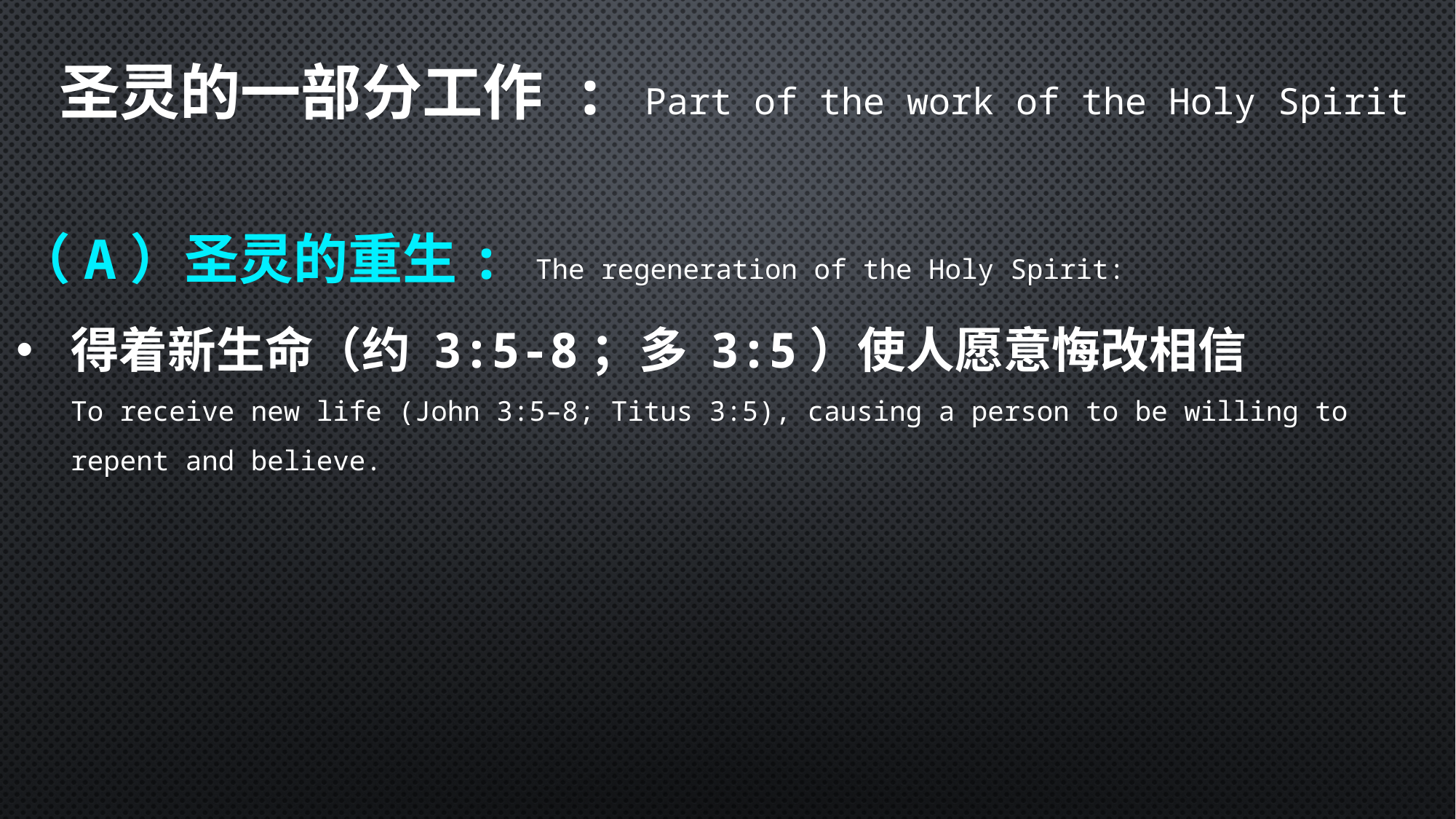

圣灵的一部分工作 : Part of the work of the Holy Spirit

（A）圣灵的重生: The regeneration of the Holy Spirit:
得着新生命（约 3:5-8；多 3:5）使人愿意悔改相信
To receive new life (John 3:5–8; Titus 3:5), causing a person to be willing to repent and believe.